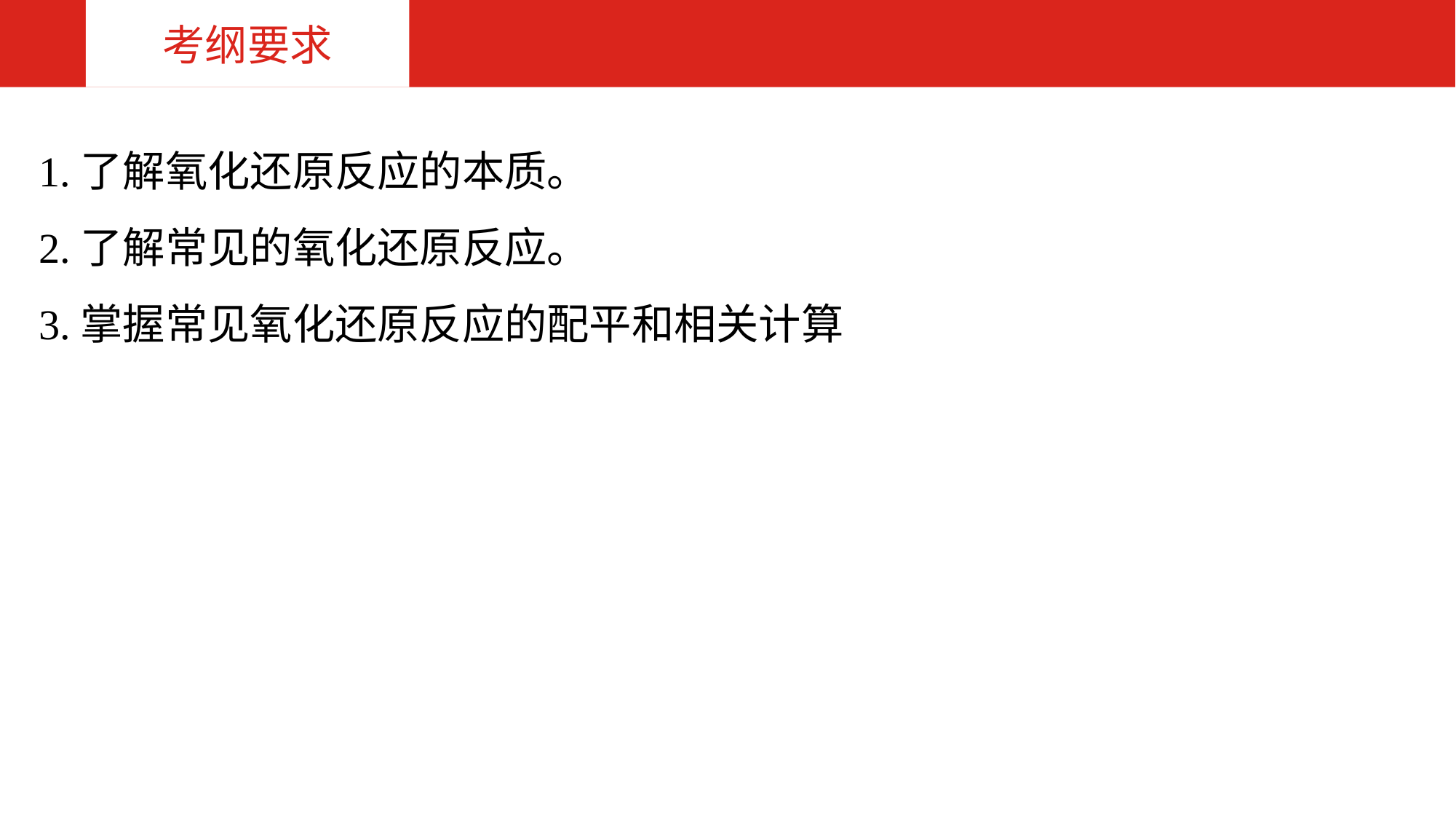

考纲要求
1.了解氧化还原反应的本质。
2.了解常见的氧化还原反应。
3.掌握常见氧化还原反应的配平和相关计算